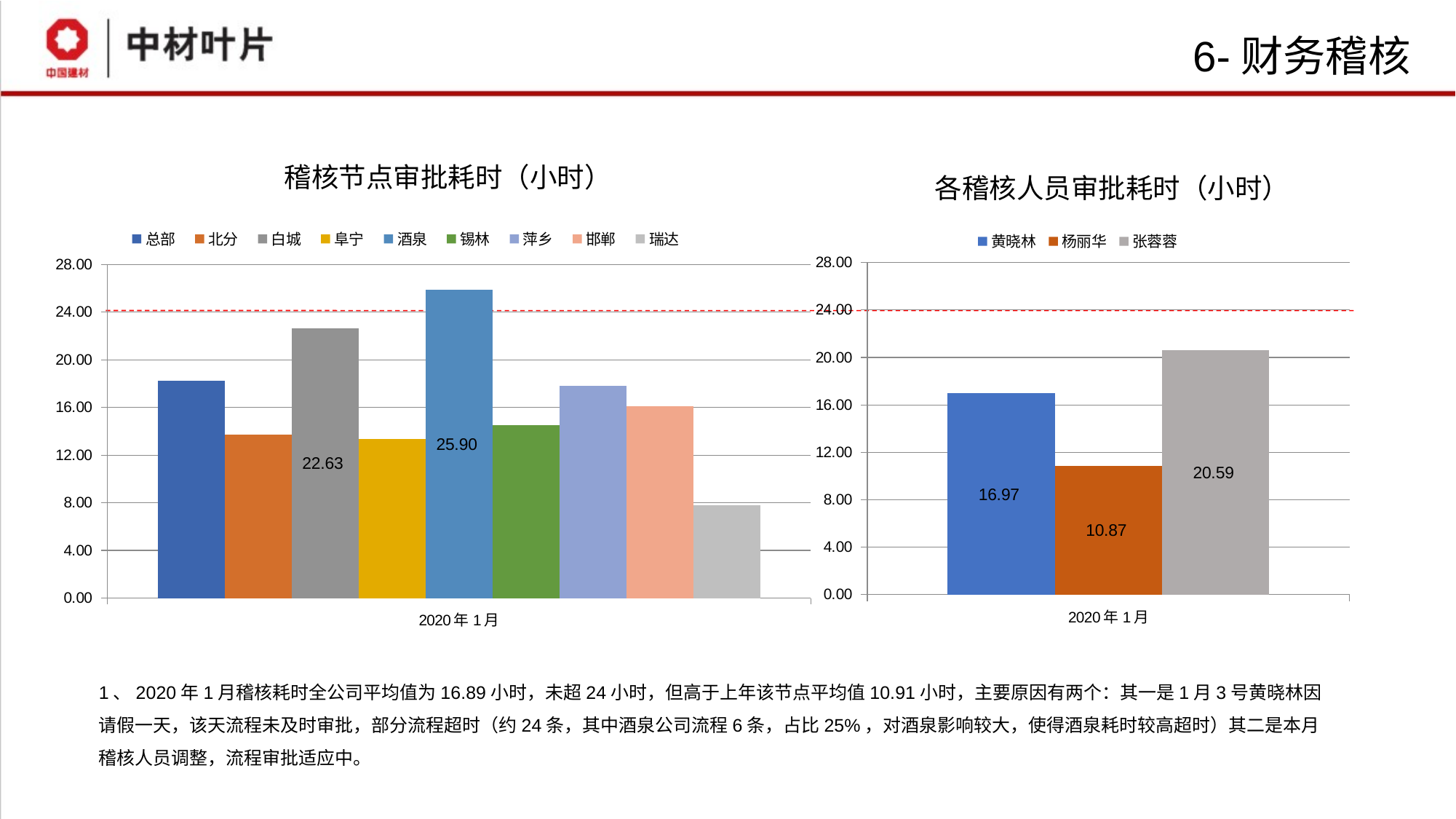

# 6-财务稽核

### Chart

| Category | 总部 | 北分 | 白城 | 阜宁 | 酒泉 | 锡林 | 萍乡 | 邯郸 | 瑞达 |
|---|---|---|---|---|---|---|---|---|---|
| 2020年1月 | 18.237140804598436 | 13.69111111112579 | 22.631286549737286 | 13.31752824857614 | 25.897383040920094 | 14.532309941497115 | 17.811290849678166 | 16.119218750001895 | 7.801067251485381 |

### Chart

| Category | 黄晓林 | 杨丽华 | 张蓉蓉 |
|---|---|---|---|
| 2020年1月 | 16.97467901234243 | 10.872065217396166 | 20.592134259262817 |
各稽核人员审批耗时（小时）
1、2020年1月稽核耗时全公司平均值为16.89小时，未超24小时，但高于上年该节点平均值10.91小时，主要原因有两个：其一是1月3号黄晓林因请假一天，该天流程未及时审批，部分流程超时（约24条，其中酒泉公司流程6条，占比25%，对酒泉影响较大，使得酒泉耗时较高超时）其二是本月稽核人员调整，流程审批适应中。